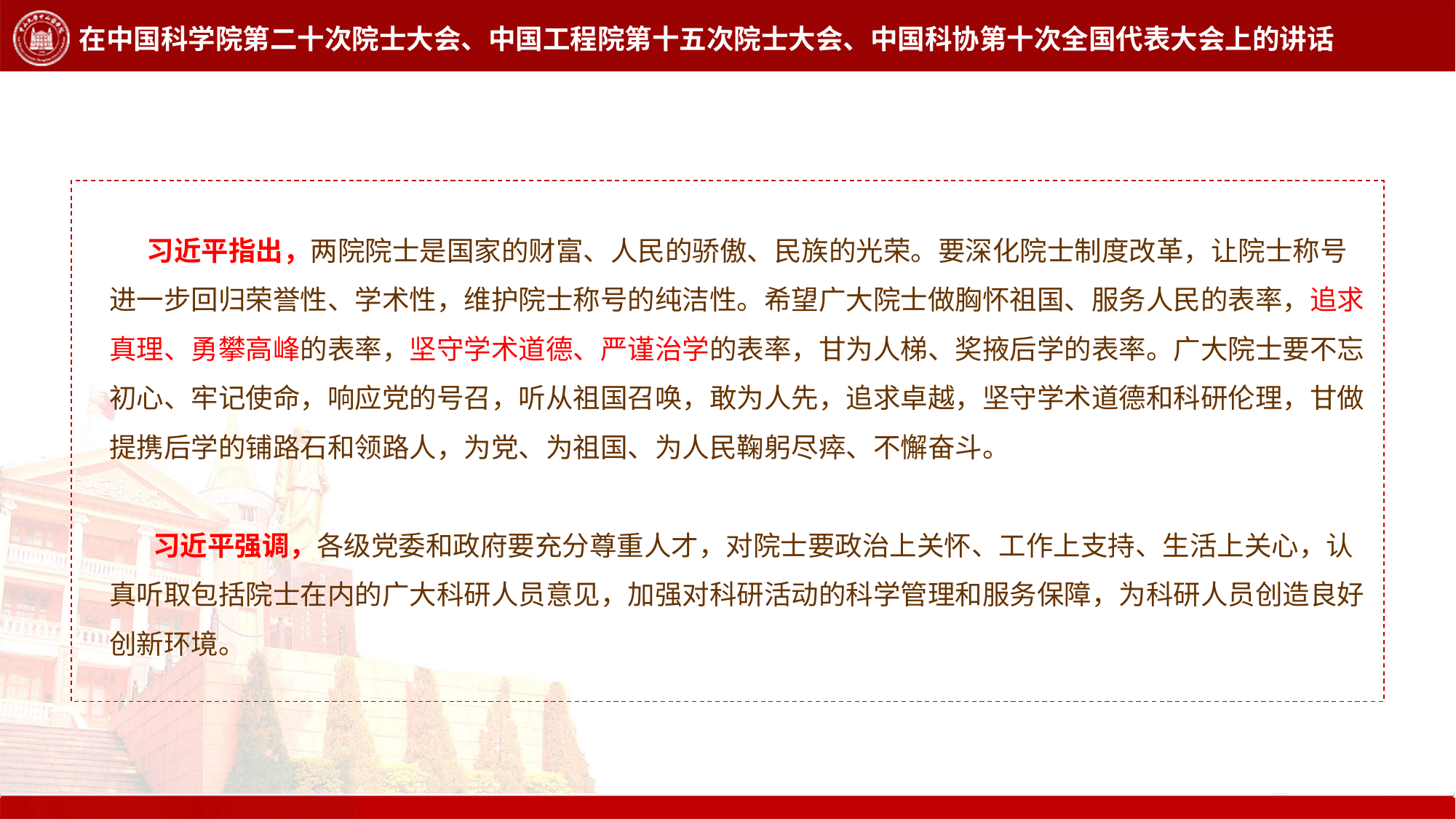

在中国科学院第二十次院士大会、中国工程院第十五次院士大会、中国科协第十次全国代表大会上的讲话

     习近平指出，两院院士是国家的财富、人民的骄傲、民族的光荣。要深化院士制度改革，让院士称号进一步回归荣誉性、学术性，维护院士称号的纯洁性。希望广大院士做胸怀祖国、服务人民的表率，追求真理、勇攀高峰的表率，坚守学术道德、严谨治学的表率，甘为人梯、奖掖后学的表率。广大院士要不忘初心、牢记使命，响应党的号召，听从祖国召唤，敢为人先，追求卓越，坚守学术道德和科研伦理，甘做提携后学的铺路石和领路人，为党、为祖国、为人民鞠躬尽瘁、不懈奋斗。

      习近平强调，各级党委和政府要充分尊重人才，对院士要政治上关怀、工作上支持、生活上关心，认真听取包括院士在内的广大科研人员意见，加强对科研活动的科学管理和服务保障，为科研人员创造良好创新环境。